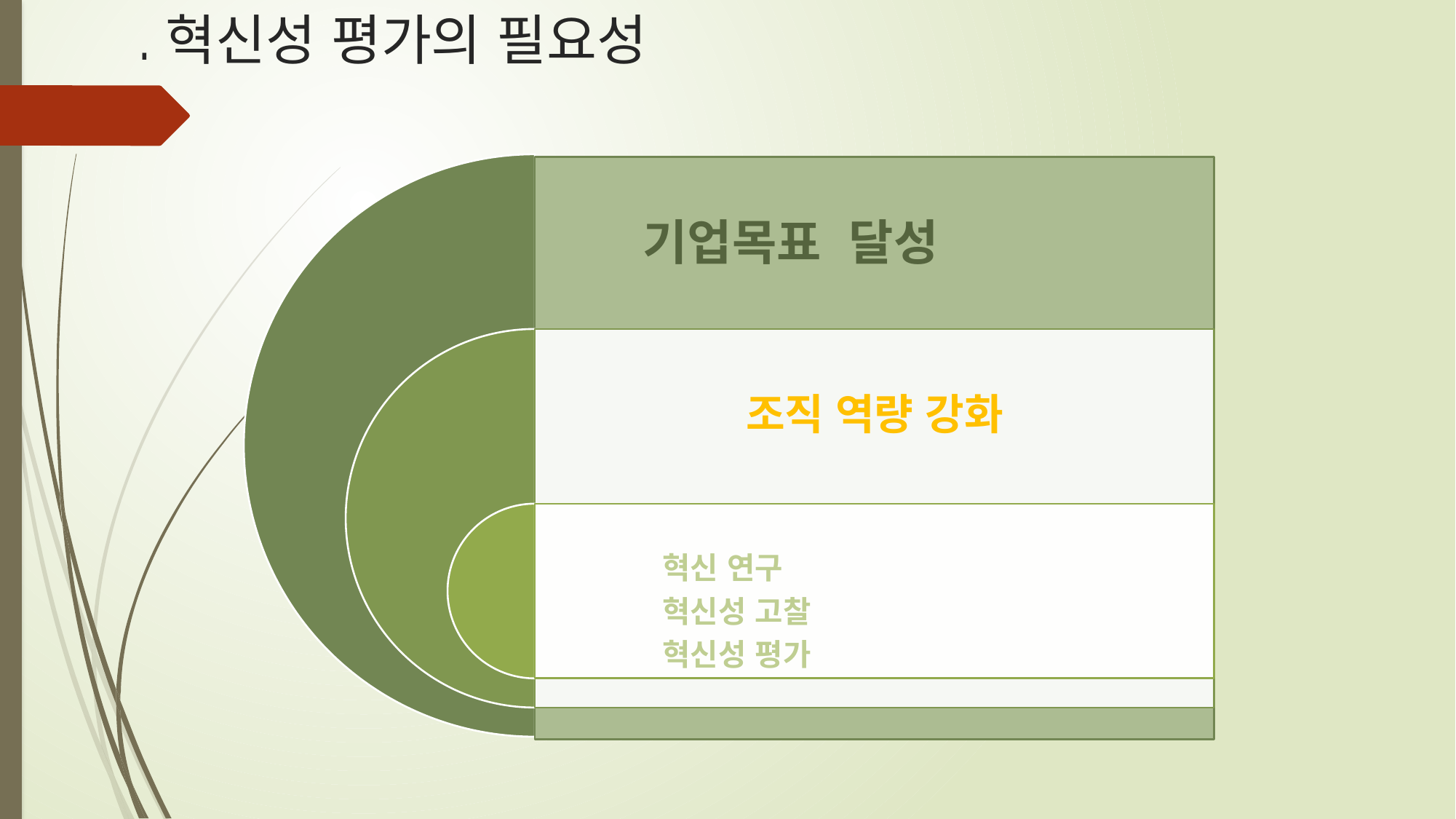

# .혁신성 평가의 필요성
      기업목표  달성
조직 역량 강화

             혁신 연구
             혁신성 고찰
             혁신성 평가